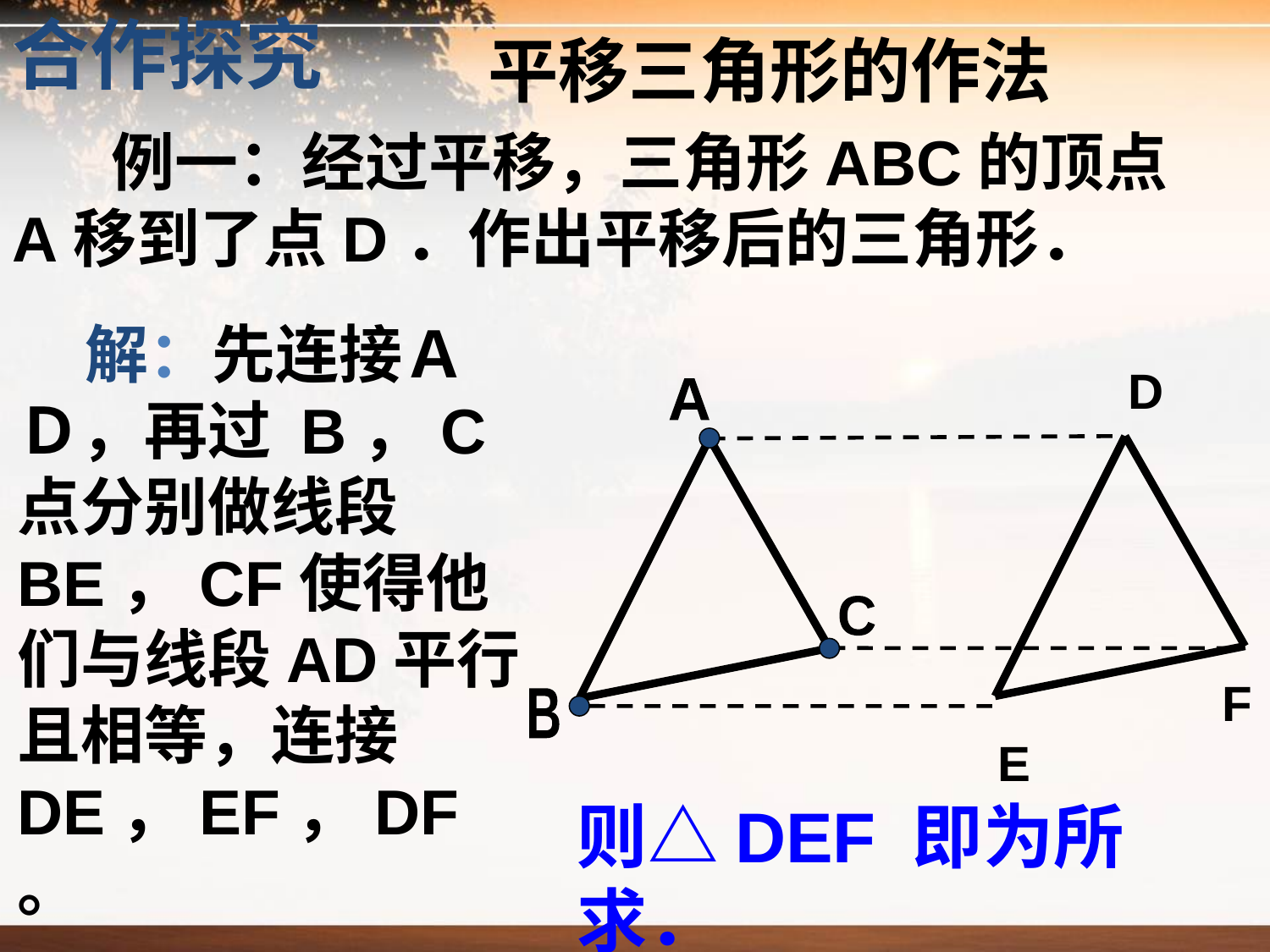

合作探究
# 平移三角形的作法
　　例一：经过平移，三角形ABC的顶点A移到了点D．作出平移后的三角形．
     解：先连接ＡＤ，再过 B，C点分别做线段BE，CF使得他们与线段AD平行且相等，连接 DE，EF，DF。
D
A

C

F
B

E
则△DEF 即为所求．